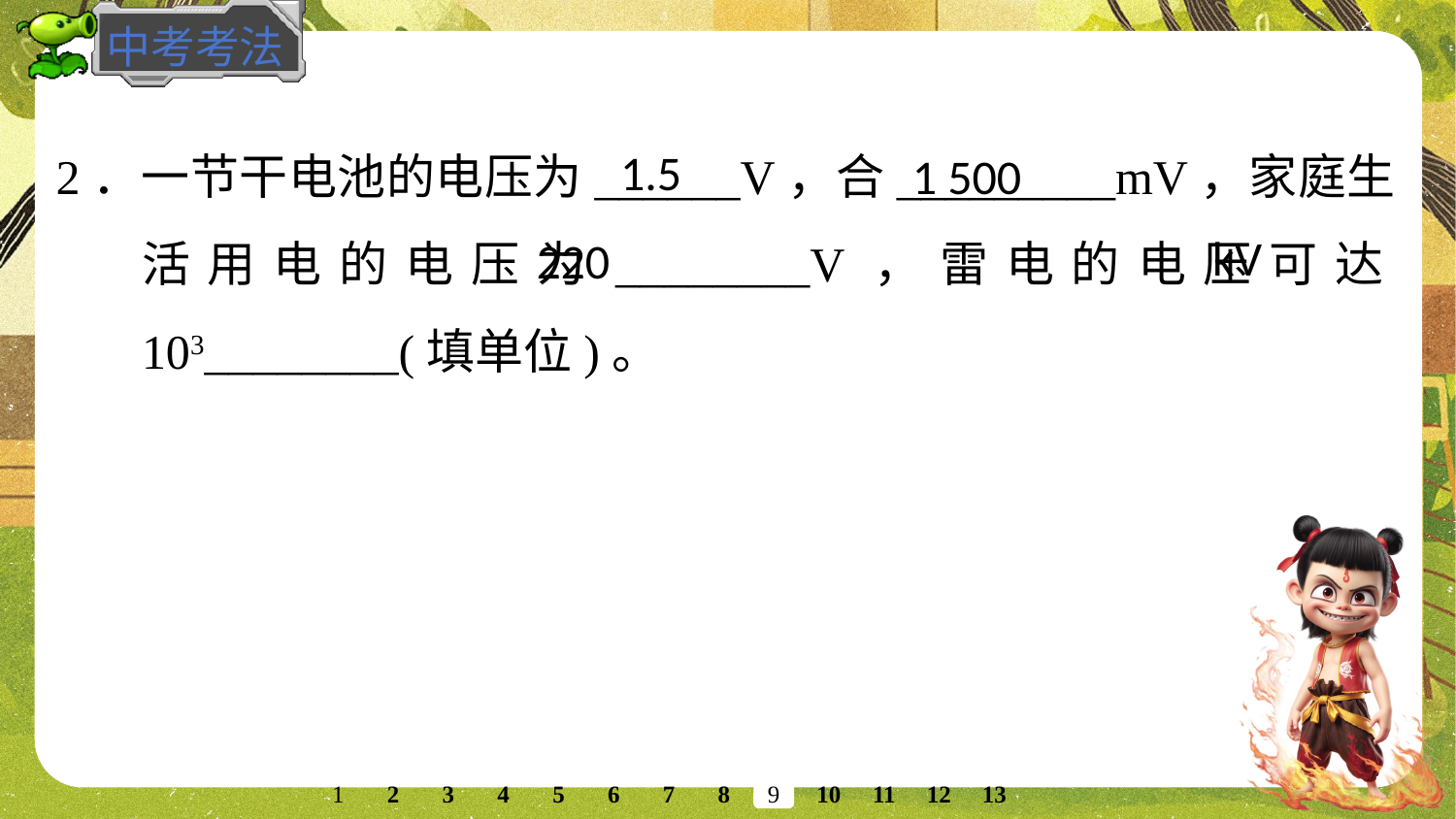

1.5
1 500
2．一节干电池的电压为______V，合_________mV，家庭生活用电的电压为________V，雷电的电压可达103________(填单位)。
kV
220
2
3
4
5
6
7
8
10
11
12
13
1
9